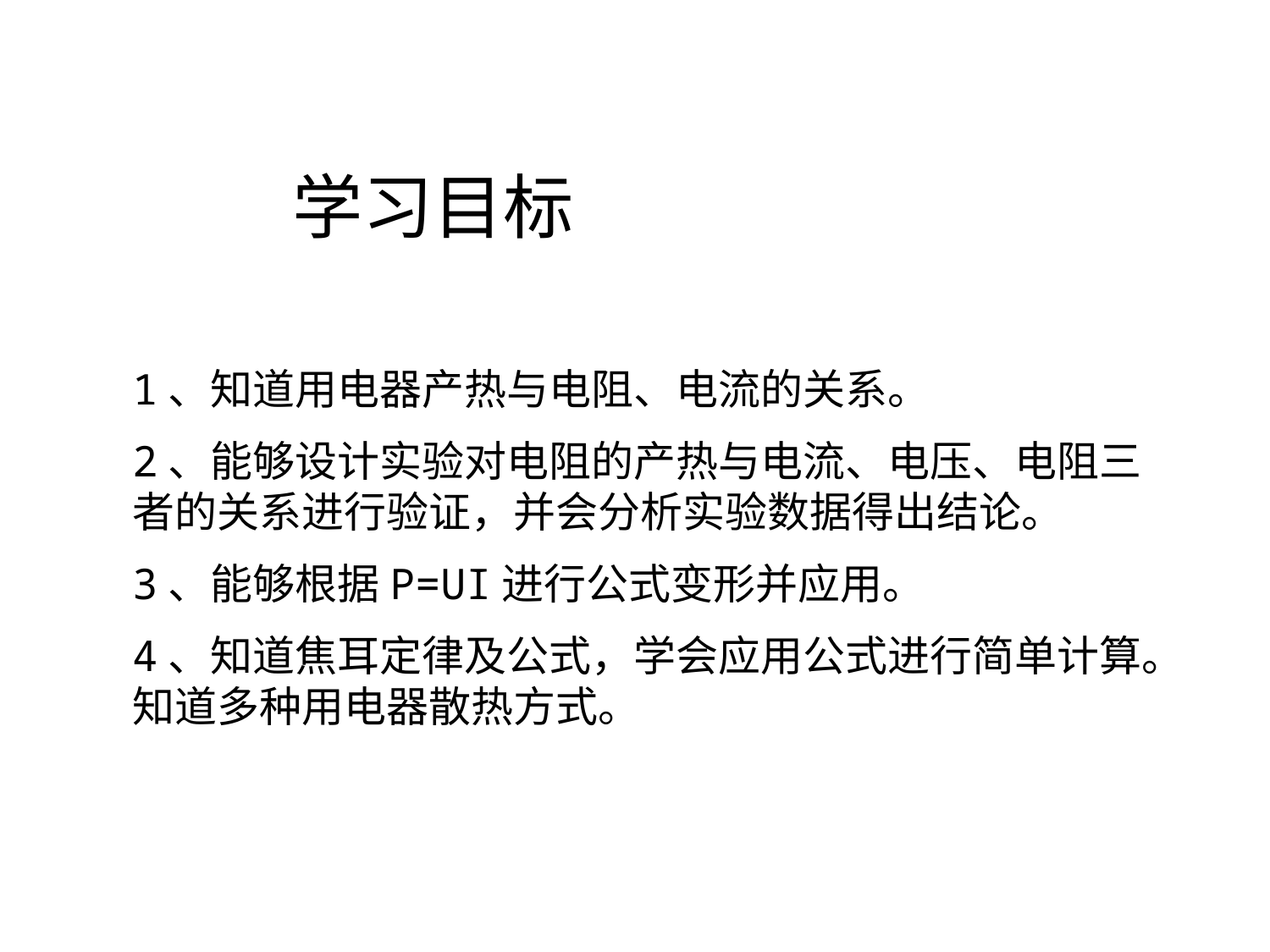

学习目标

1、知道用电器产热与电阻、电流的关系。
2、能够设计实验对电阻的产热与电流、电压、电阻三者的关系进行验证，并会分析实验数据得出结论。
3、能够根据P=UI进行公式变形并应用。
4、知道焦耳定律及公式，学会应用公式进行简单计算。知道多种用电器散热方式。